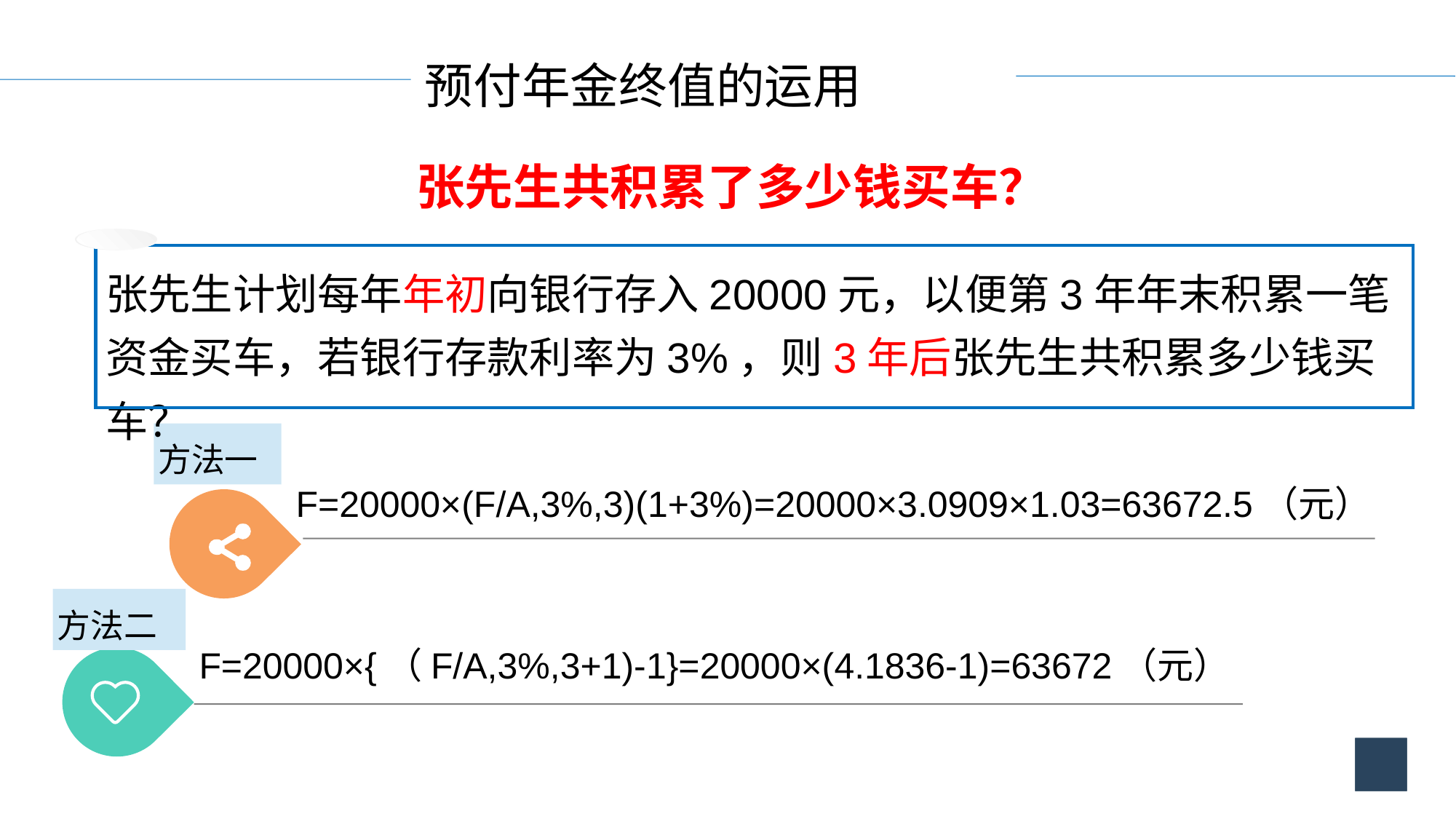

预付年金终值的运用

张先生共积累了多少钱买车？

张先生计划每年年初向银行存入20000元，以便第3年年末积累一笔资金买车，若银行存款利率为3%，则3年后张先生共积累多少钱买车？

方法一
F=20000×(F/A,3%,3)(1+3%)=20000×3.0909×1.03=63672.5（元）

方法二
F=20000×{（F/A,3%,3+1)-1}=20000×(4.1836-1)=63672（元）

58